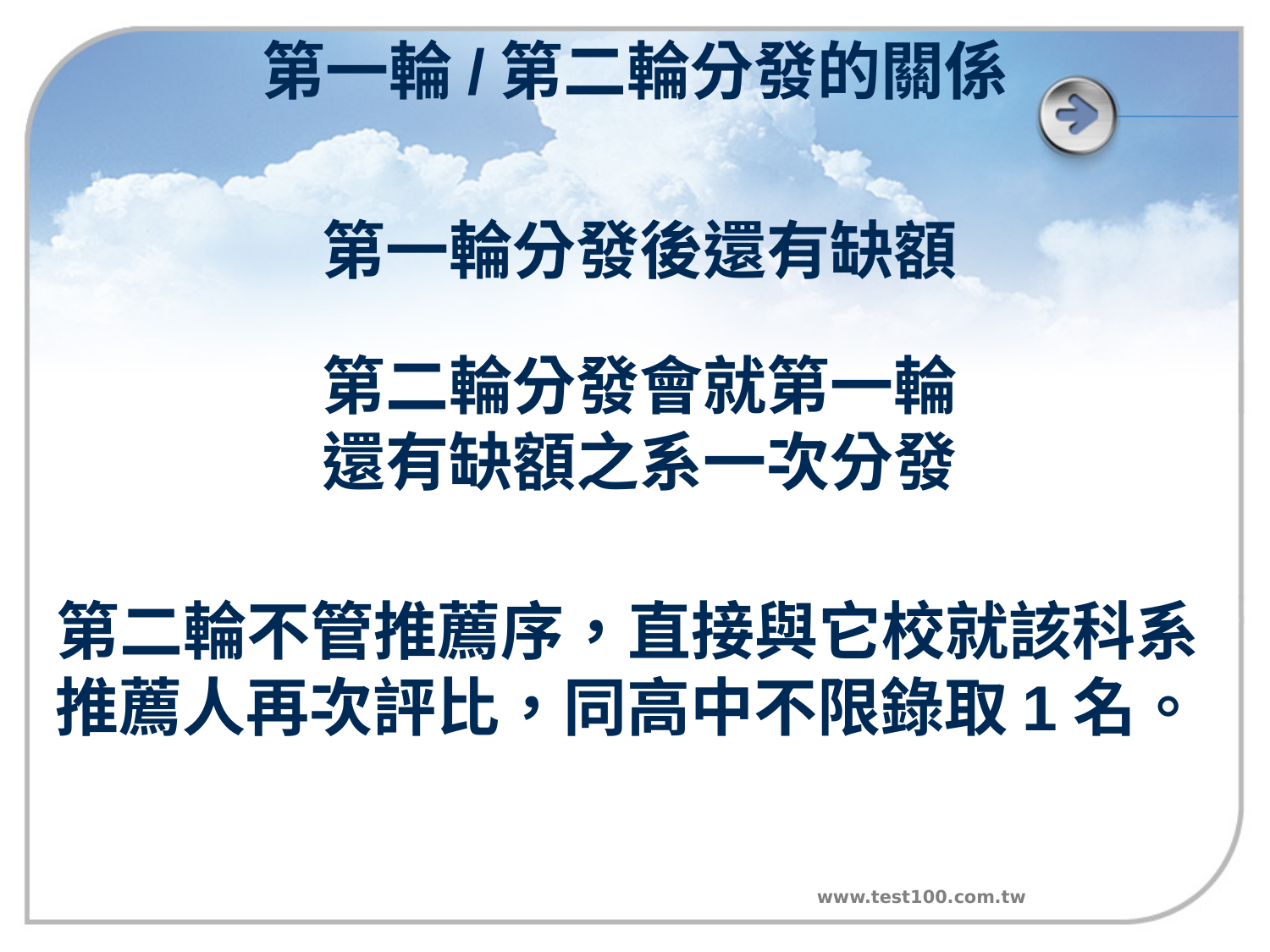

第一輪/第二輪分發的關係
第一輪分發後還有缺額
第二輪分發會就第一輪還有缺額之系一次分發
第二輪不管推薦序，直接與它校就該科系推薦人再次評比，同高中不限錄取1名。
www.test100.com.tw